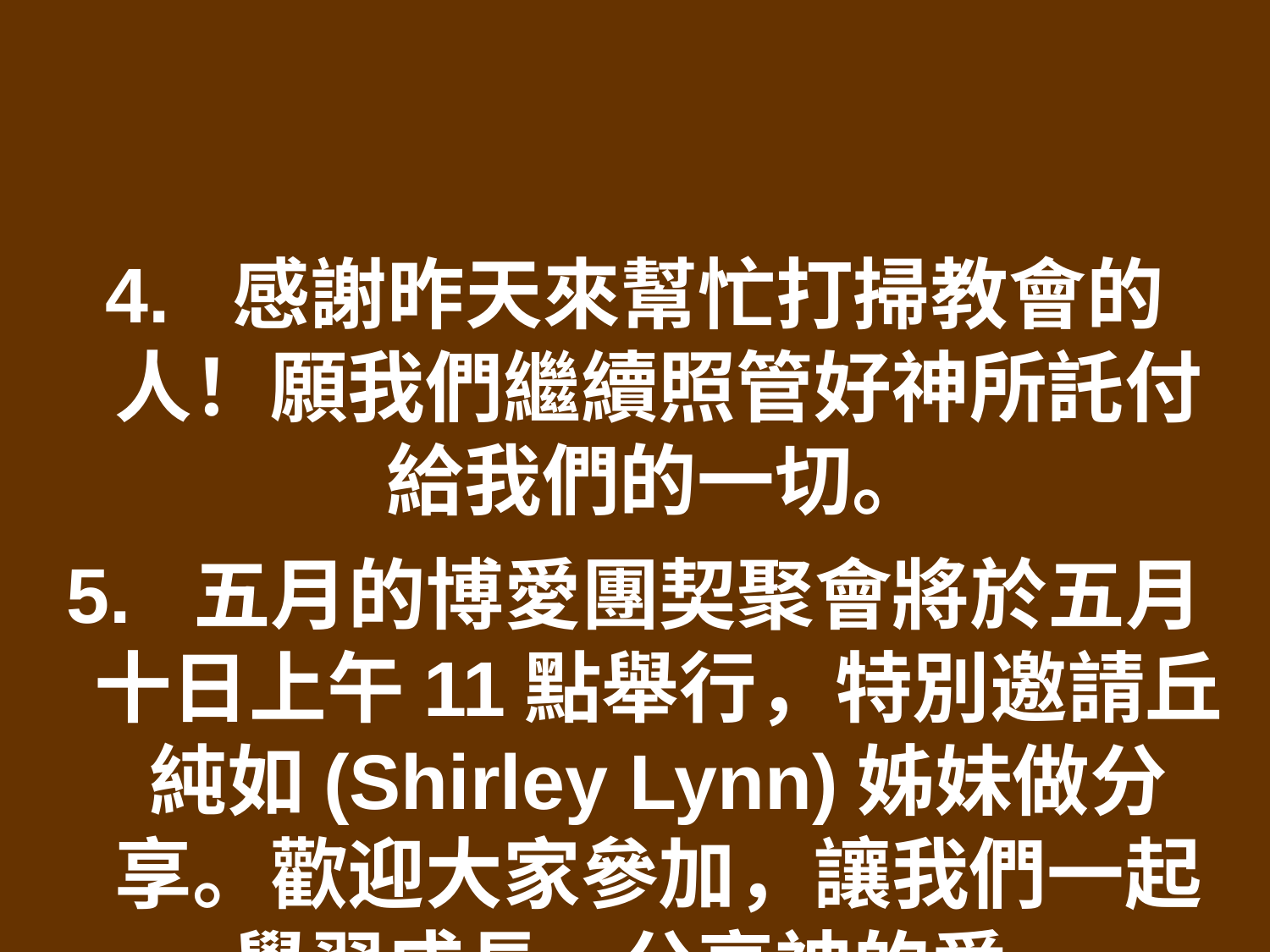

4.  感謝昨天來幫忙打掃教會的人！願我們繼續照管好神所託付給我們的一切。
5.  五月的博愛團契聚會將於五月十日上午11點舉行，特別邀請丘純如(Shirley Lynn)姊妹做分享。歡迎大家參加，讓我們一起學習成長，分享神的愛。